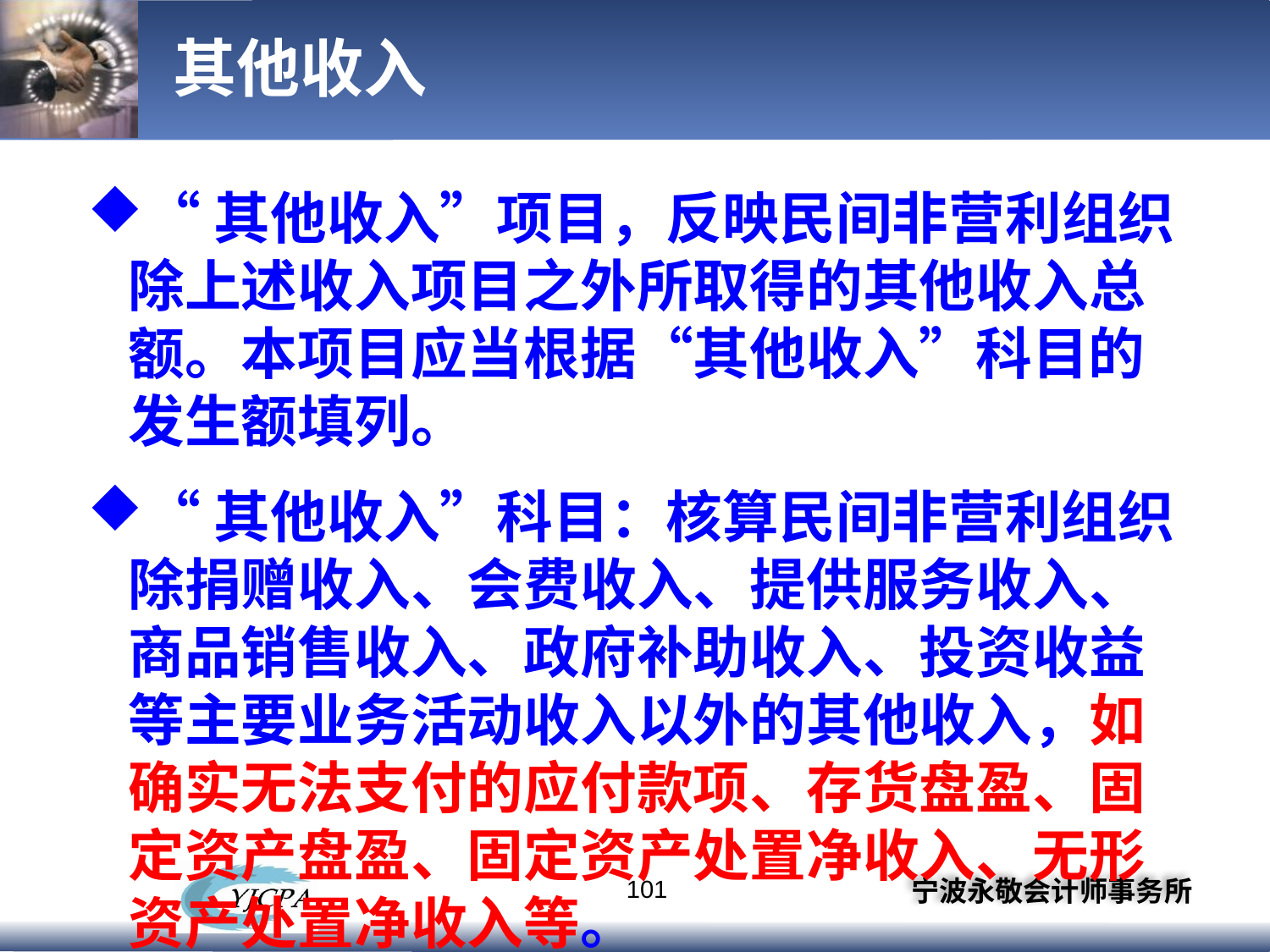

# 其他收入
“其他收入”项目，反映民间非营利组织除上述收入项目之外所取得的其他收入总额。本项目应当根据“其他收入”科目的发生额填列。
“其他收入”科目：核算民间非营利组织除捐赠收入、会费收入、提供服务收入、商品销售收入、政府补助收入、投资收益等主要业务活动收入以外的其他收入，如确实无法支付的应付款项、存货盘盈、固定资产盘盈、固定资产处置净收入、无形资产处置净收入等。
一般情况下，民间非营利组织的其他收入为非限定性收入，除非相关资产提供者对资产的使用设置了限制。